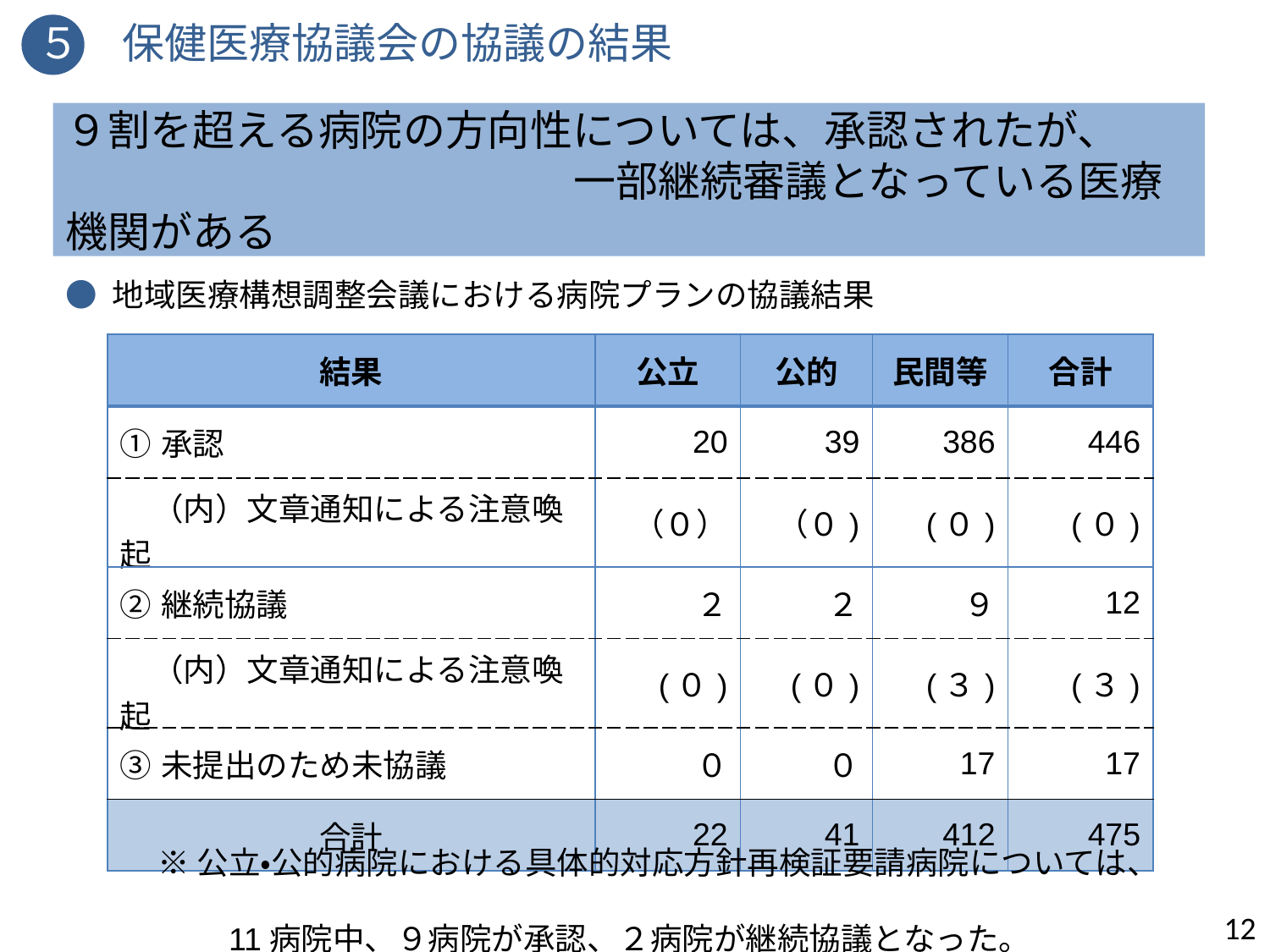

５　保健医療協議会の協議の結果

９割を超える病院の方向性については、承認されたが、
　　　　　　　　　　　　一部継続審議となっている医療機関がある
● 地域医療構想調整会議における病院プランの協議結果
| 結果 | 公立 | 公的 | 民間等 | 合計 |
| --- | --- | --- | --- | --- |
| ①承認 | 20 | 39 | 386 | 446 |
| （内）文章通知による注意喚起 | （０） | （０) | (０) | (０) |
| ②継続協議 | ２ | ２ | ９ | 12 |
| （内）文章通知による注意喚起 | (０) | (０) | (３) | (３) |
| ③未提出のため未協議 | ０ | ０ | 17 | 17 |
| 合計 | 22 | 41 | 412 | 475 |
※公立・公的病院における具体的対応方針再検証要請病院については、
　　11病院中、９病院が承認、２病院が継続協議となった。
12